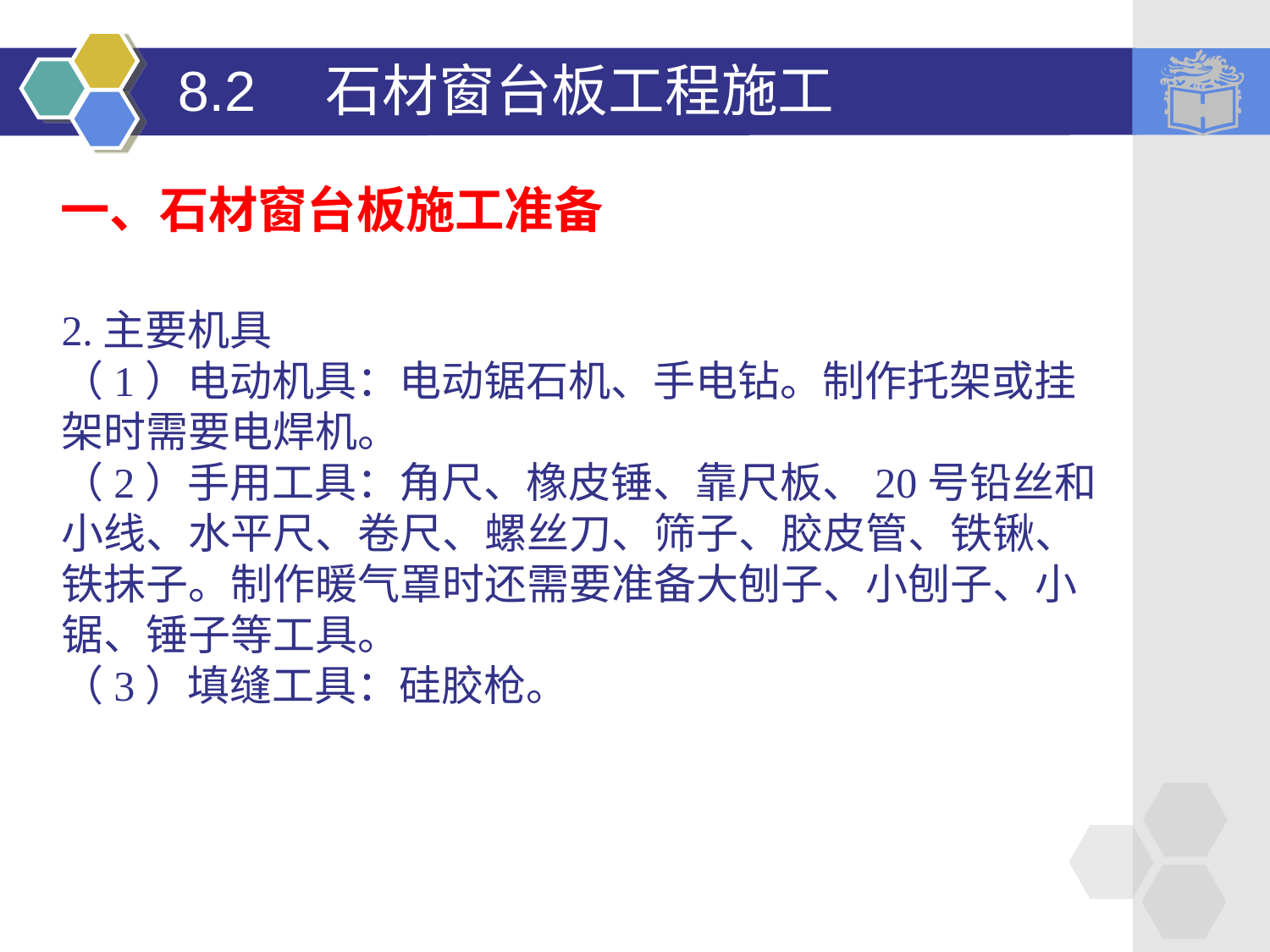

# 8.2　石材窗台板工程施工
一、石材窗台板施工准备
2.主要机具
（1）电动机具：电动锯石机、手电钻。制作托架或挂架时需要电焊机。
（2）手用工具：角尺、橡皮锤、靠尺板、20号铅丝和小线、水平尺、卷尺、螺丝刀、筛子、胶皮管、铁锹、铁抹子。制作暖气罩时还需要准备大刨子、小刨子、小锯、锤子等工具。
（3）填缝工具：硅胶枪。